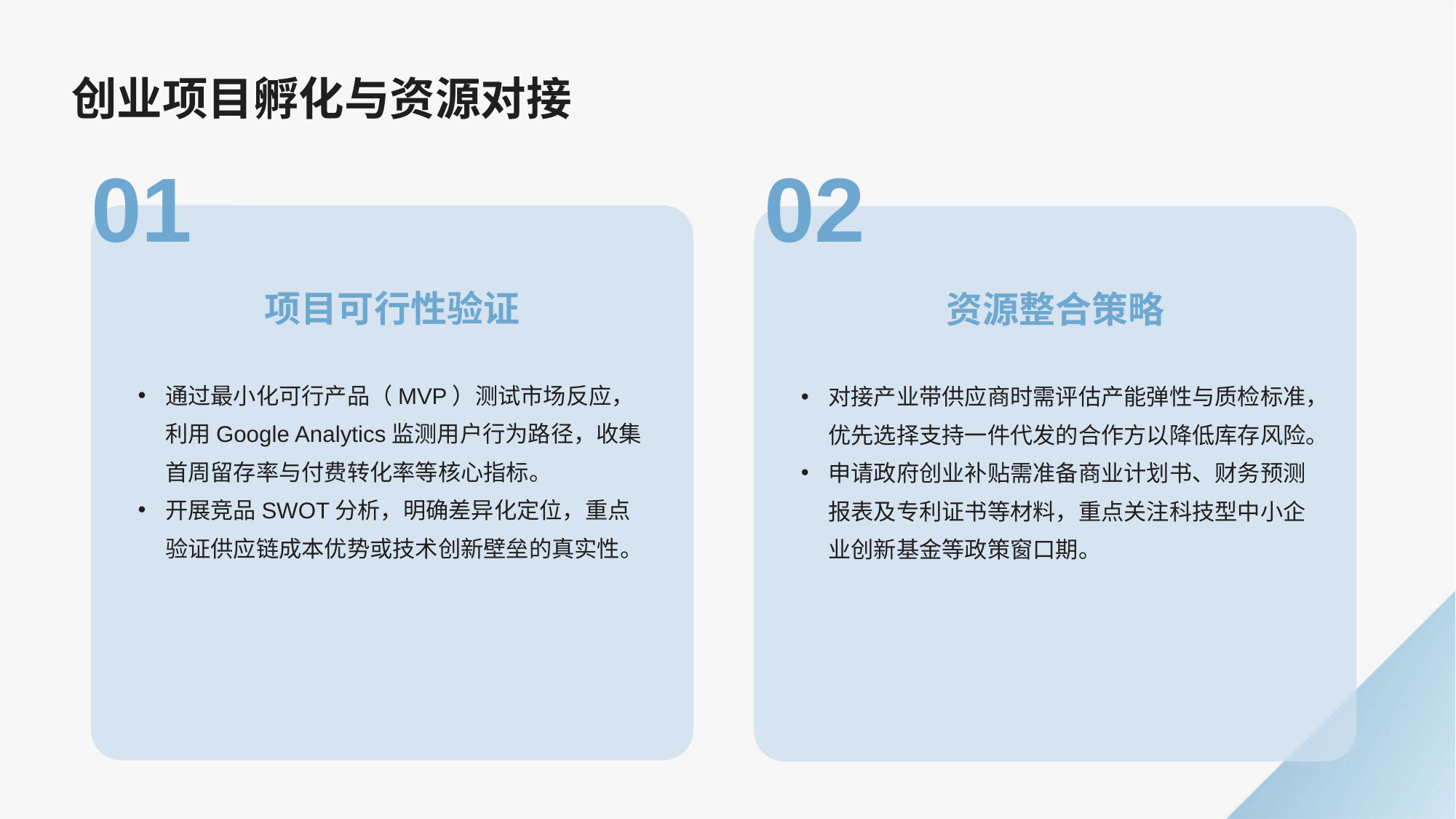

创业项目孵化与资源对接
01
02

项目可行性验证
资源整合策略
通过最小化可行产品（MVP）测试市场反应，利用Google Analytics监测用户行为路径，收集首周留存率与付费转化率等核心指标。
开展竞品SWOT分析，明确差异化定位，重点验证供应链成本优势或技术创新壁垒的真实性。
对接产业带供应商时需评估产能弹性与质检标准，优先选择支持一件代发的合作方以降低库存风险。
申请政府创业补贴需准备商业计划书、财务预测报表及专利证书等材料，重点关注科技型中小企业创新基金等政策窗口期。